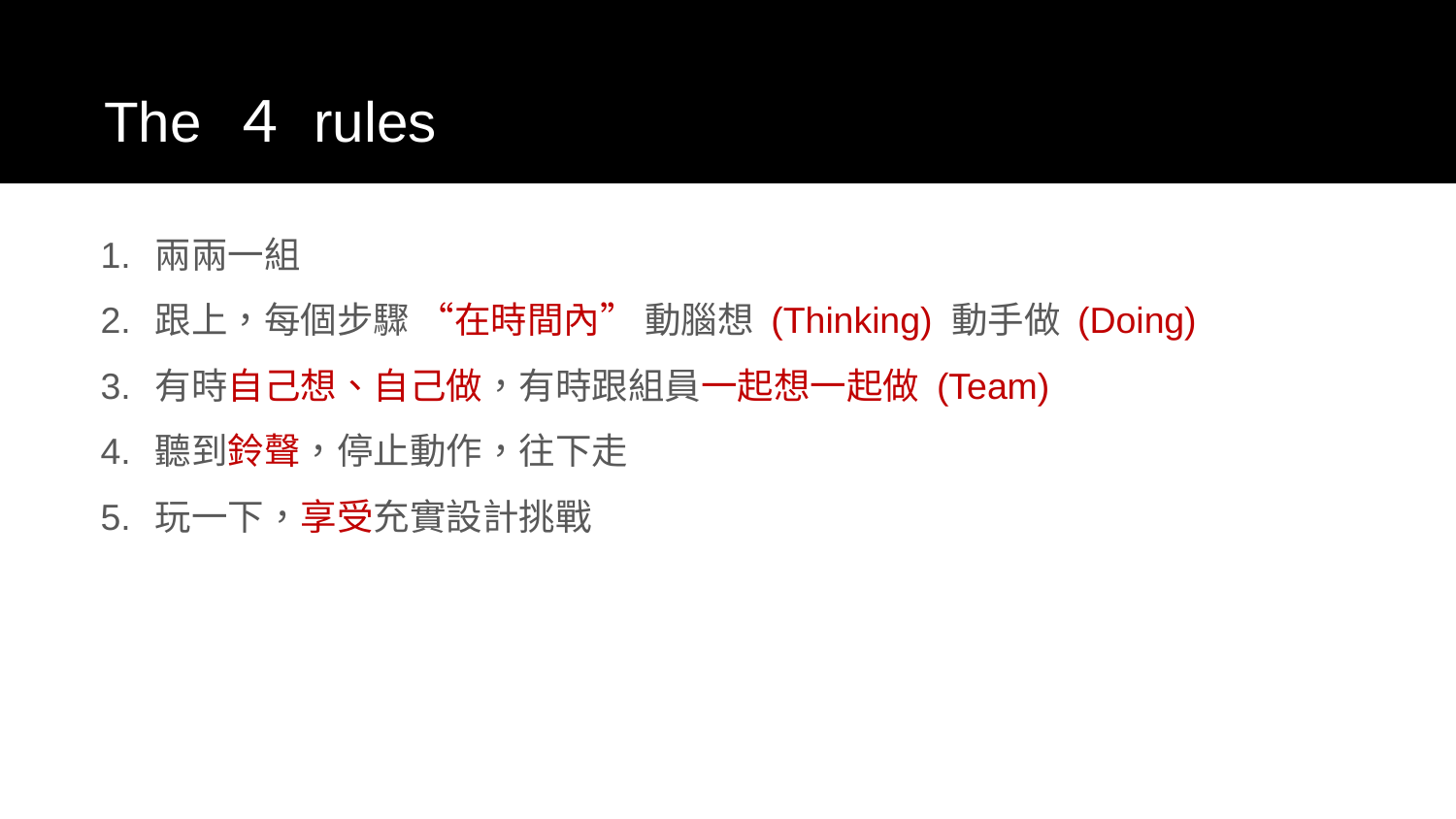

# The ４ rules
兩兩一組
跟上，每個步驟 “在時間內” 動腦想 (Thinking) 動手做 (Doing)
有時自己想、自己做，有時跟組員一起想一起做 (Team)
聽到鈴聲，停止動作，往下走
玩一下，享受充實設計挑戰